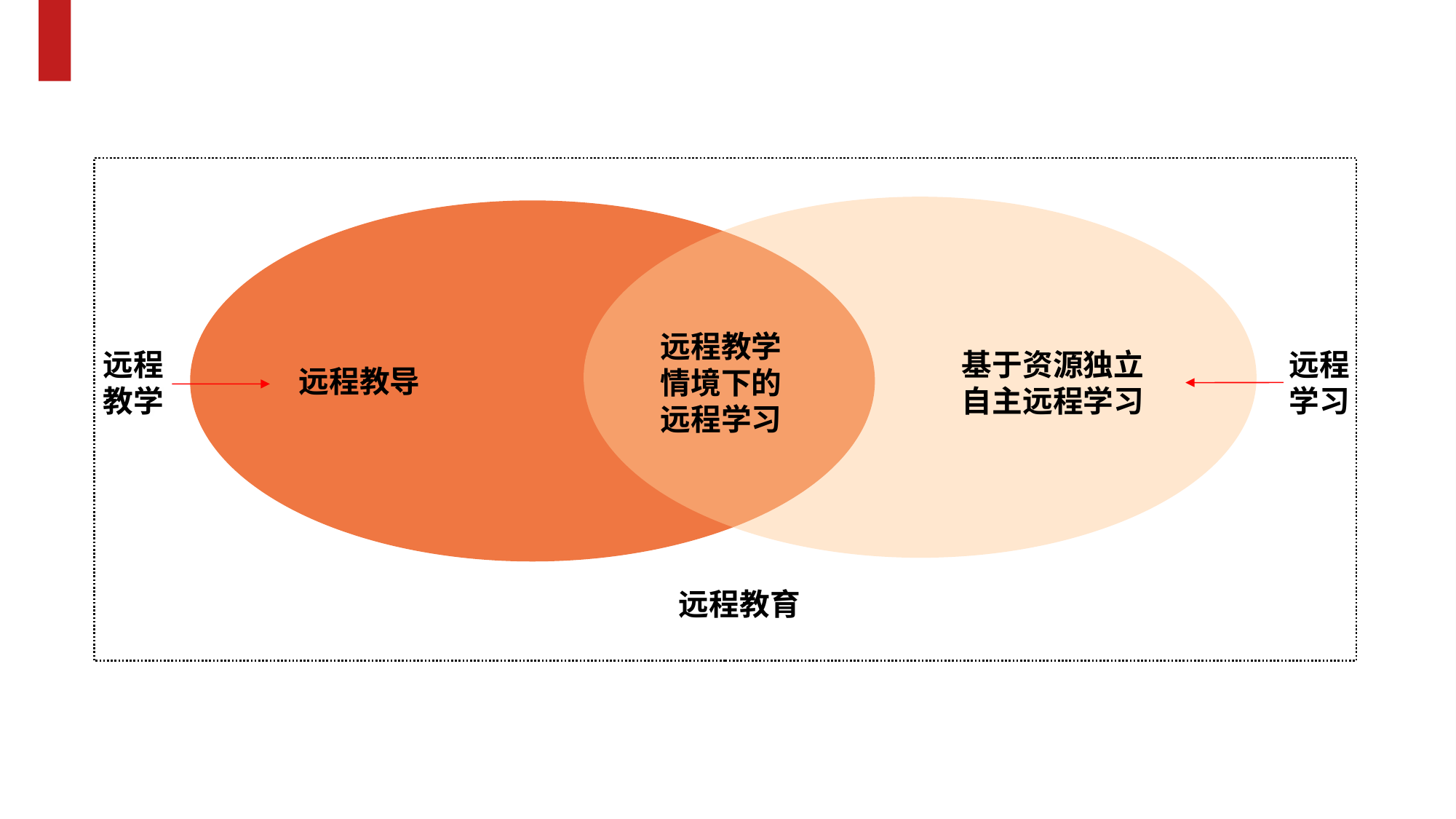

远程教学
情境下的
远程学习
远程
教学
基于资源独立
自主远程学习
远程
学习
远程教导

远程教育